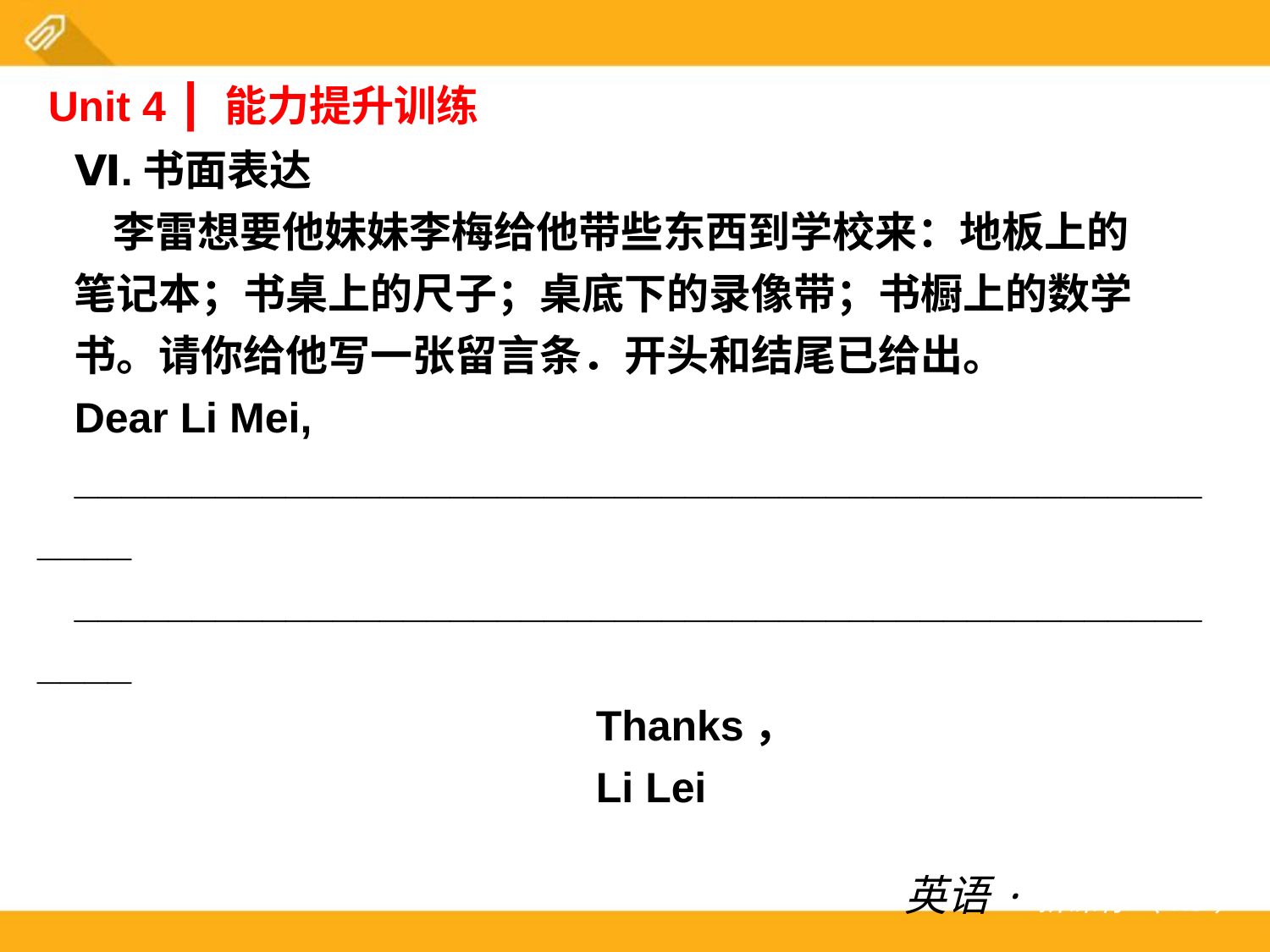

Unit 4 ┃ 能力提升训练
Ⅵ.书面表达
   李雷想要他妹妹李梅给他带些东西到学校来：地板上的
笔记本；书桌上的尺子；桌底下的录像带；书橱上的数学
书。请你给他写一张留言条．开头和结尾已给出。
Dear Li Mei,
____________________________________________________
____________________________________________________
                                            Thanks，
                                            Li Lei

英语·新课标（RJ）